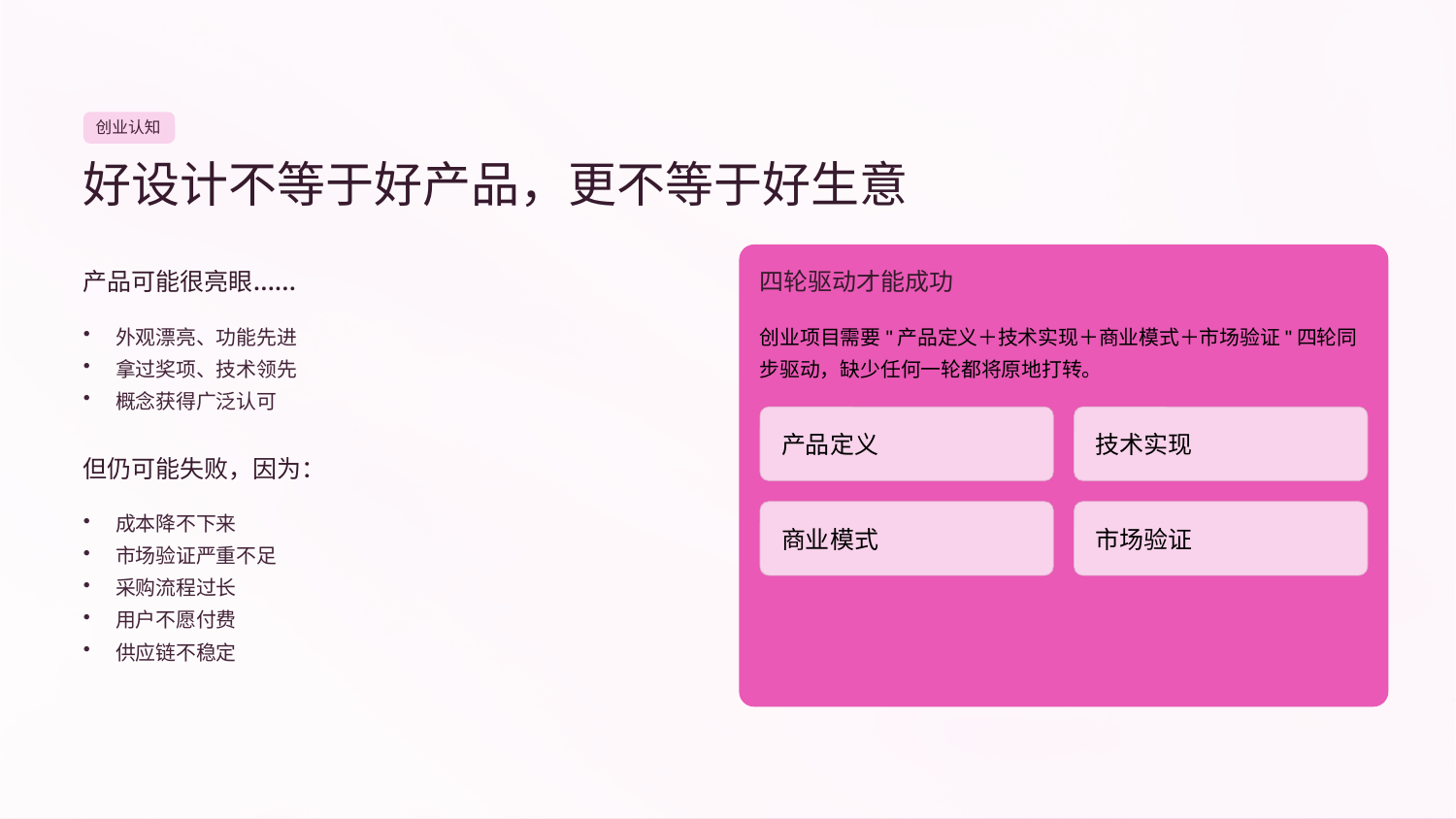

创业认知
好设计不等于好产品，更不等于好生意

产品可能很亮眼……
四轮驱动才能成功
外观漂亮、功能先进
拿过奖项、技术领先
概念获得广泛认可
创业项目需要"产品定义＋技术实现＋商业模式＋市场验证"四轮同步驱动，缺少任何一轮都将原地打转。

产品定义
技术实现
但仍可能失败，因为：

成本降不下来
市场验证严重不足
采购流程过长
用户不愿付费
供应链不稳定
商业模式
市场验证